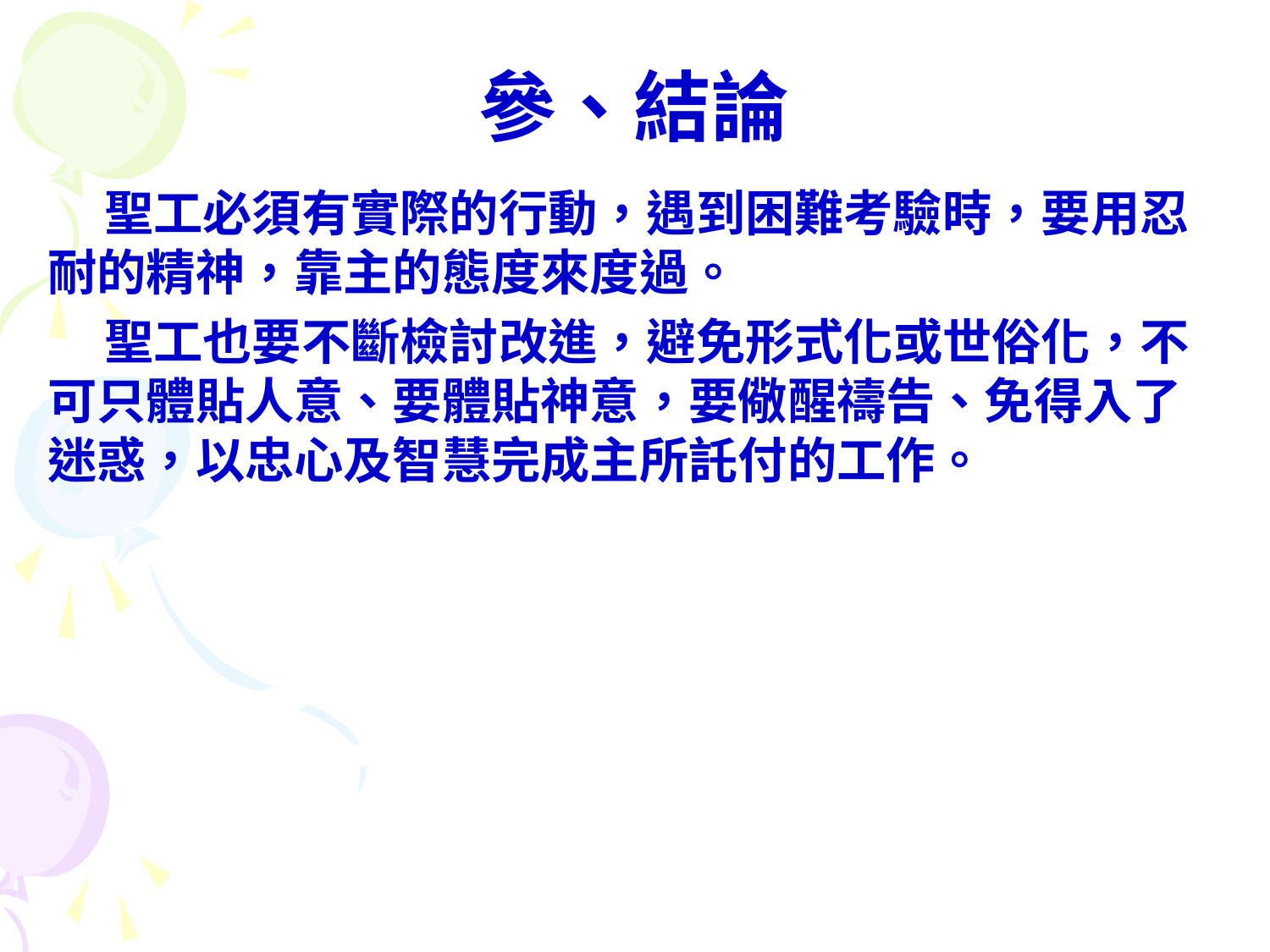

# 參、結論
    聖工必須有實際的行動，遇到困難考驗時，要用忍耐的精神，靠主的態度來度過。
    聖工也要不斷檢討改進，避免形式化或世俗化，不可只體貼人意、要體貼神意，要儆醒禱告、免得入了迷惑，以忠心及智慧完成主所託付的工作。